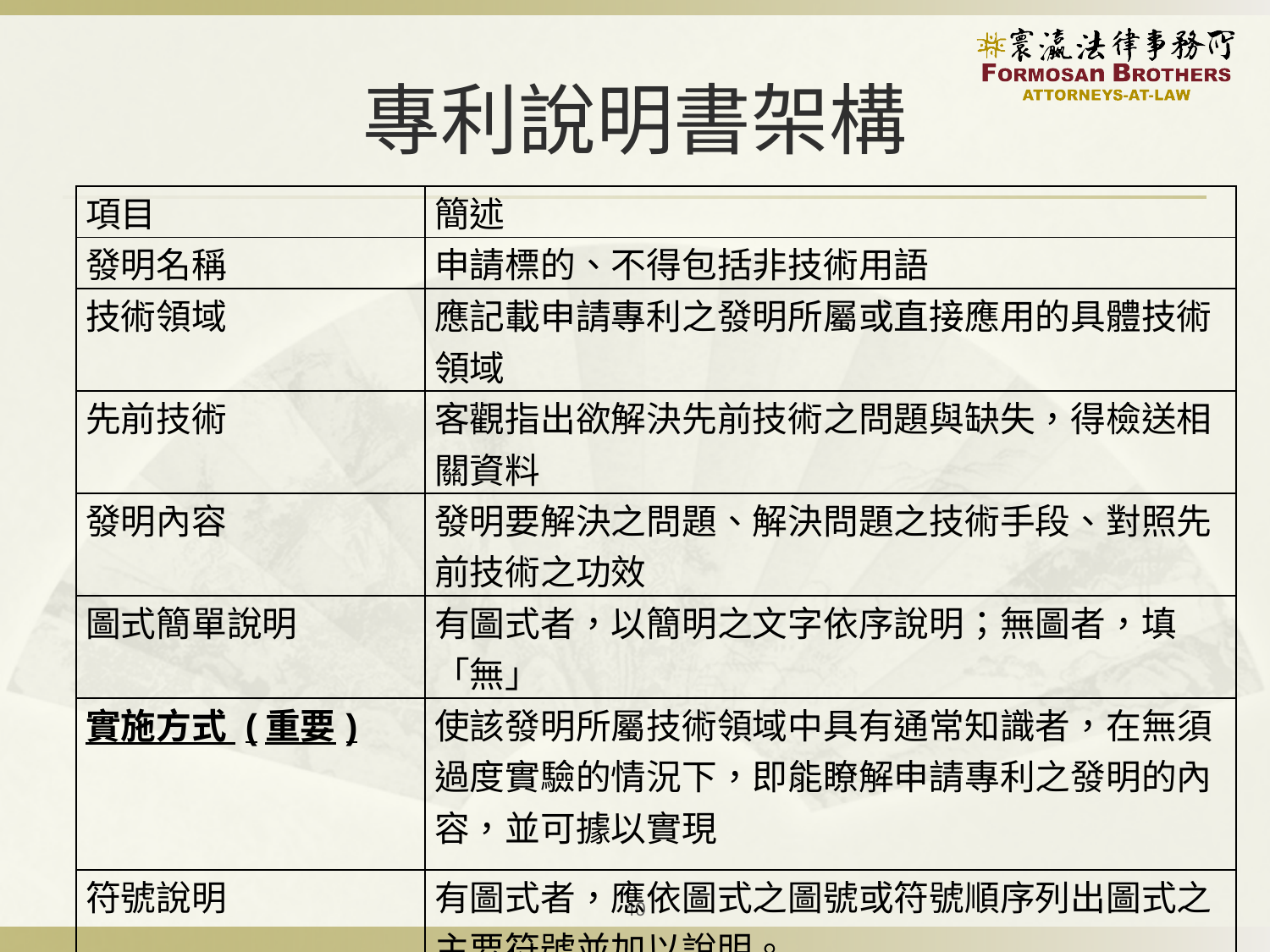

# 專利說明書架構
| 項目 | 簡述 |
| --- | --- |
| 發明名稱 | 申請標的、不得包括非技術用語 |
| 技術領域 | 應記載申請專利之發明所屬或直接應用的具體技術領域 |
| 先前技術 | 客觀指出欲解決先前技術之問題與缺失，得檢送相關資料 |
| 發明內容 | 發明要解決之問題、解決問題之技術手段、對照先前技術之功效 |
| 圖式簡單說明 | 有圖式者，以簡明之文字依序說明；無圖者，填「無」 |
| 實施方式 (重要) | 使該發明所屬技術領域中具有通常知識者，在無須過度實驗的情況下，即能瞭解申請專利之發明的內容，並可據以實現 |
| 符號說明 | 有圖式者，應依圖式之圖號或符號順序列出圖式之主要符號並加以說明。 |

40